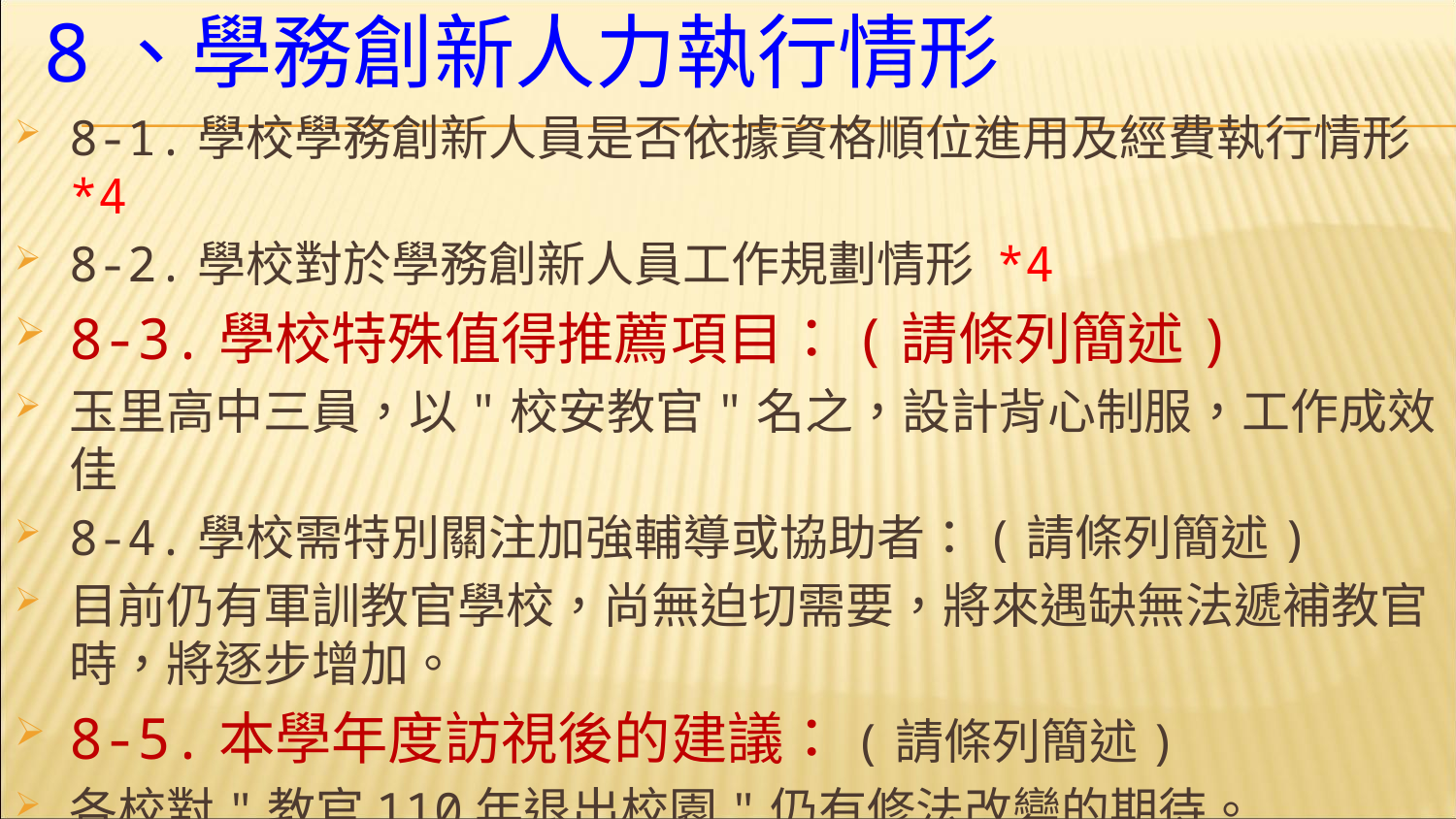

# 8、學務創新人力執行情形
8-1.學校學務創新人員是否依據資格順位進用及經費執行情形 *4
8-2.學校對於學務創新人員工作規劃情形 *4
8-3.學校特殊值得推薦項目：(請條列簡述)
玉里高中三員，以"校安教官"名之，設計背心制服，工作成效佳
8-4.學校需特別關注加強輔導或協助者：(請條列簡述)
目前仍有軍訓教官學校，尚無迫切需要，將來遇缺無法遞補教官時，將逐步增加。
8-5.本學年度訪視後的建議：(請條列簡述)
各校對"教官110年退出校園"仍有修法改變的期待。